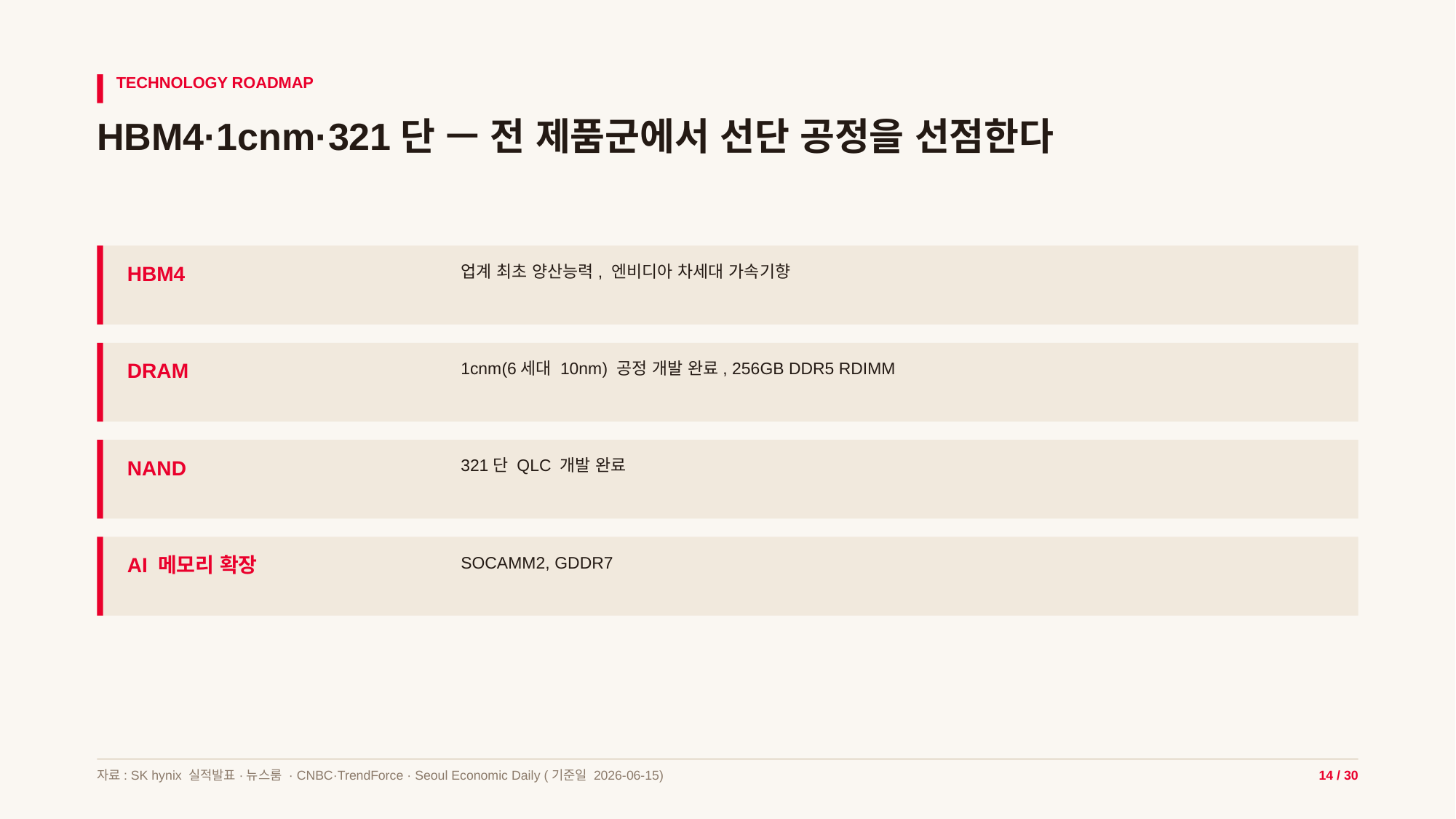

TECHNOLOGY ROADMAP

HBM4·1cnm·321단 — 전 제품군에서 선단 공정을 선점한다

HBM4
업계 최초 양산능력, 엔비디아 차세대 가속기향

DRAM
1cnm(6세대 10nm) 공정 개발 완료, 256GB DDR5 RDIMM

NAND
321단 QLC 개발 완료

AI 메모리 확장
SOCAMM2, GDDR7

자료: SK hynix 실적발표·뉴스룸 · CNBC·TrendForce · Seoul Economic Daily (기준일 2026-06-15)
14 / 30